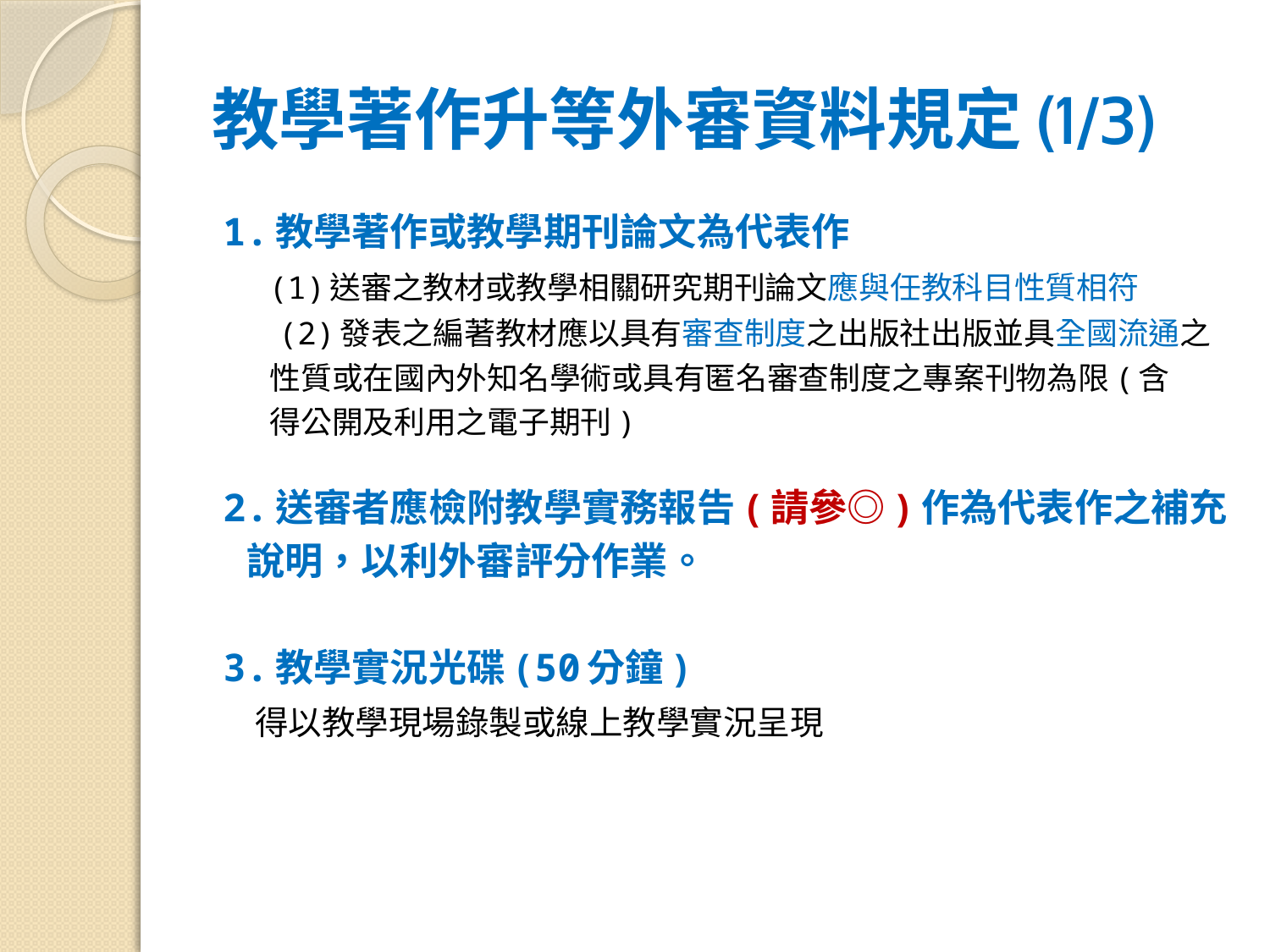

# 教學著作升等外審資料規定(1/3)
1.教學著作或教學期刊論文為代表作
  (1)送審之教材或教學相關研究期刊論文應與任教科目性質相符
   (2)發表之編著教材應以具有審查制度之出版社出版並具全國流通之
      性質或在國內外知名學術或具有匿名審查制度之專案刊物為限(含
      得公開及利用之電子期刊)

2.送審者應檢附教學實務報告(請參◎)作為代表作之補充
  說明，以利外審評分作業。

3.教學實況光碟(50分鐘)
   得以教學現場錄製或線上教學實況呈現